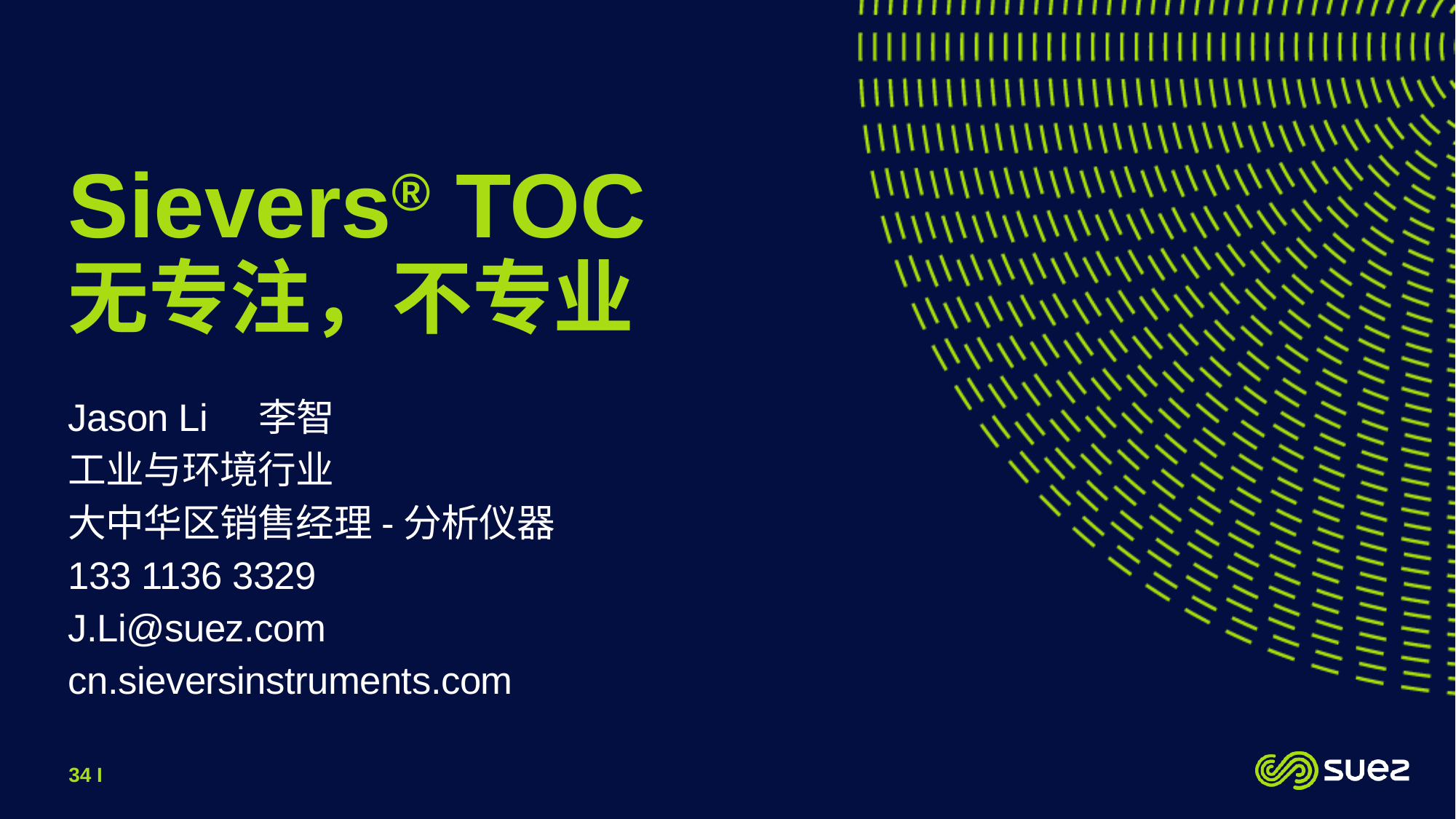

# Sievers® TOC 无专注，不专业
Jason Li    李智
工业与环境行业
大中华区销售经理-分析仪器
133 1136 3329
J.Li@suez.com
cn.sieversinstruments.com
34 I